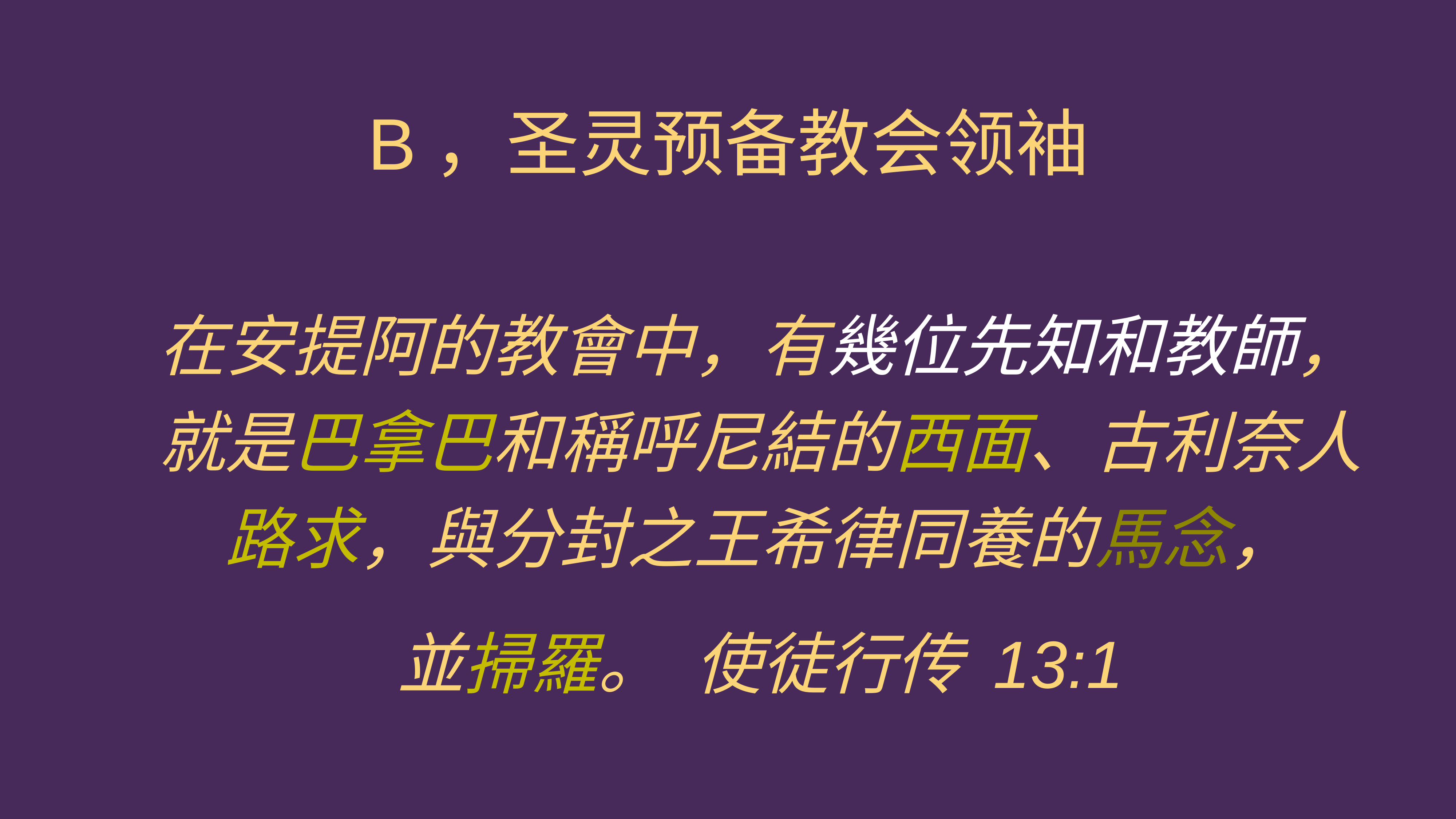

# B，圣灵预备教会领袖
在安提阿的教會中，有幾位先知和教師，就是巴拿巴和稱呼尼結的西面、古利奈人路求，與分封之王希律同養的馬念，
並掃羅。  使徒行传 13:1